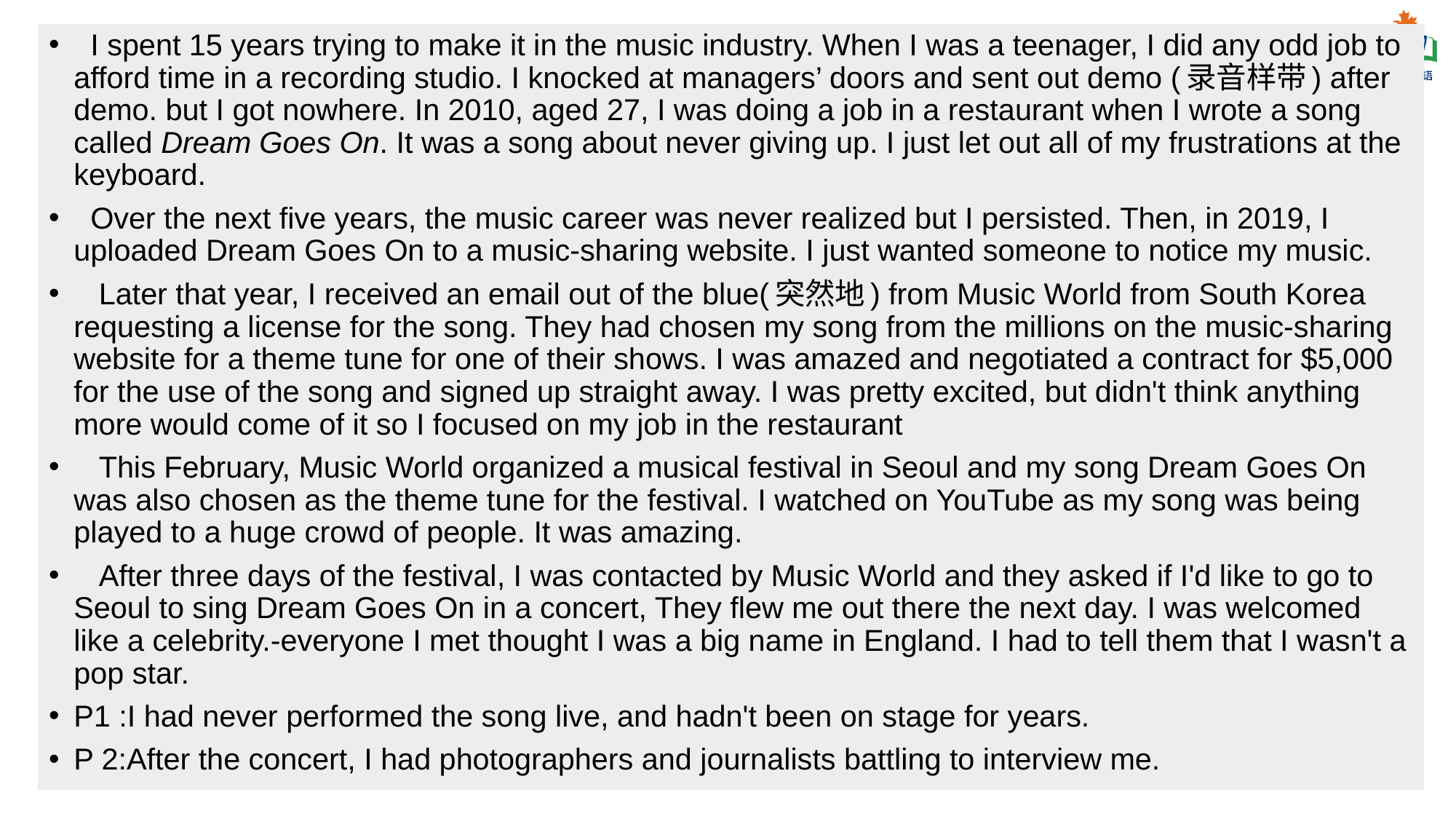

I spent 15 years trying to make it in the music industry. When I was a teenager, I did any odd job to afford time in a recording studio. I knocked at managers’ doors and sent out demo (录音样带) after demo. but I got nowhere. In 2010, aged 27, I was doing a job in a restaurant when I wrote a song called Dream Goes On. It was a song about never giving up. I just let out all of my frustrations at the keyboard.
  Over the next five years, the music career was never realized but I persisted. Then, in 2019, I uploaded Dream Goes On to a music-sharing website. I just wanted someone to notice my music.
   Later that year, I received an email out of the blue(突然地) from Music World from South Korea requesting a license for the song. They had chosen my song from the millions on the music-sharing website for a theme tune for one of their shows. I was amazed and negotiated a contract for $5,000 for the use of the song and signed up straight away. I was pretty excited, but didn't think anything more would come of it so I focused on my job in the restaurant
   This February, Music World organized a musical festival in Seoul and my song Dream Goes On was also chosen as the theme tune for the festival. I watched on YouTube as my song was being played to a huge crowd of people. It was amazing.
   After three days of the festival, I was contacted by Music World and they asked if I'd like to go to Seoul to sing Dream Goes On in a concert, They flew me out there the next day. I was welcomed like a celebrity.-everyone I met thought I was a big name in England. I had to tell them that I wasn't a pop star.
P1 :I had never performed the song live, and hadn't been on stage for years.
P 2:After the concert, I had photographers and journalists battling to interview me.